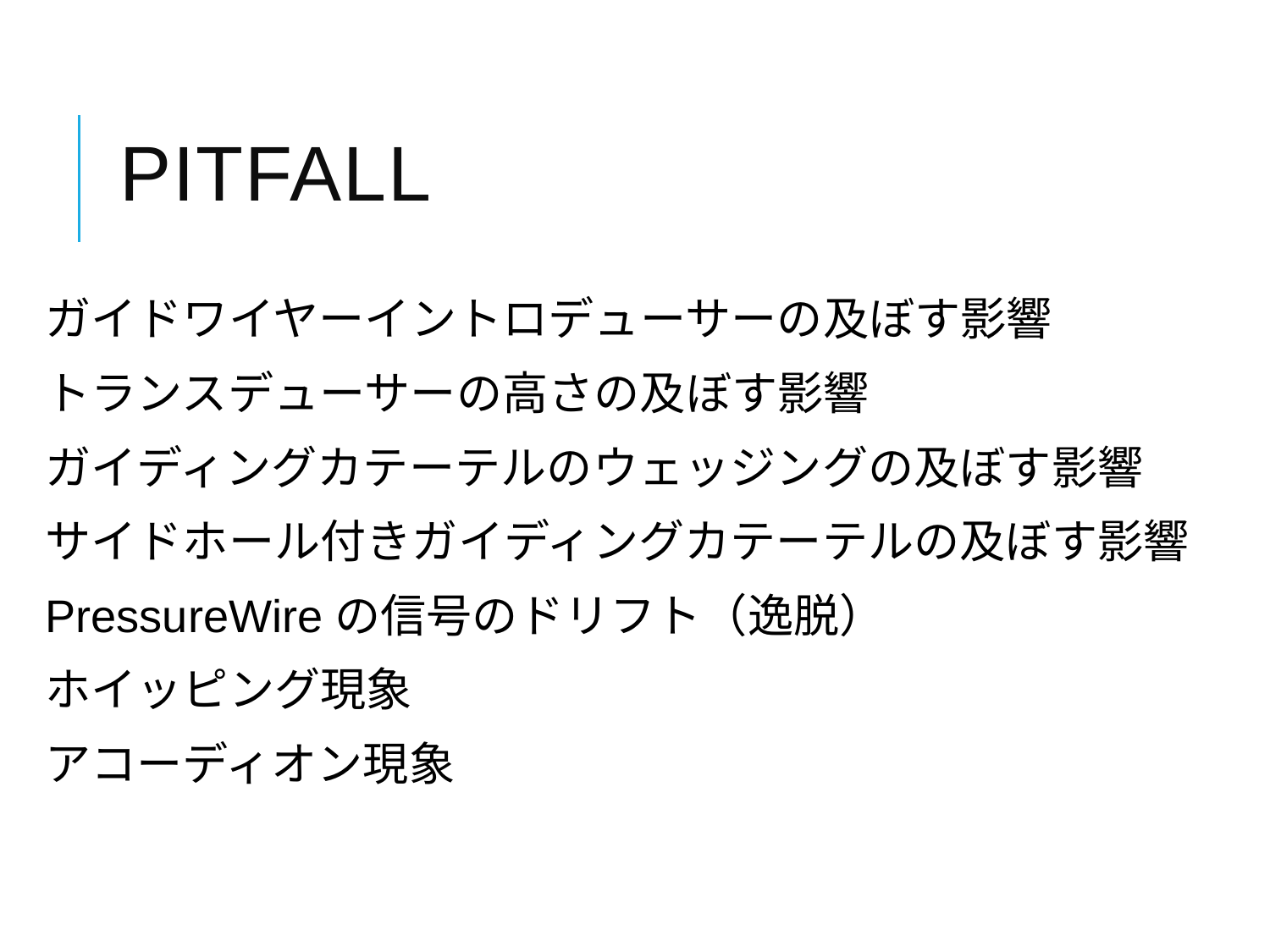

# Pitfall
ガイドワイヤーイントロデューサーの及ぼす影響
トランスデューサーの高さの及ぼす影響
ガイディングカテーテルのウェッジングの及ぼす影響
サイドホール付きガイディングカテーテルの及ぼす影響
PressureWireの信号のドリフト（逸脱）
ホイッピング現象
アコーディオン現象